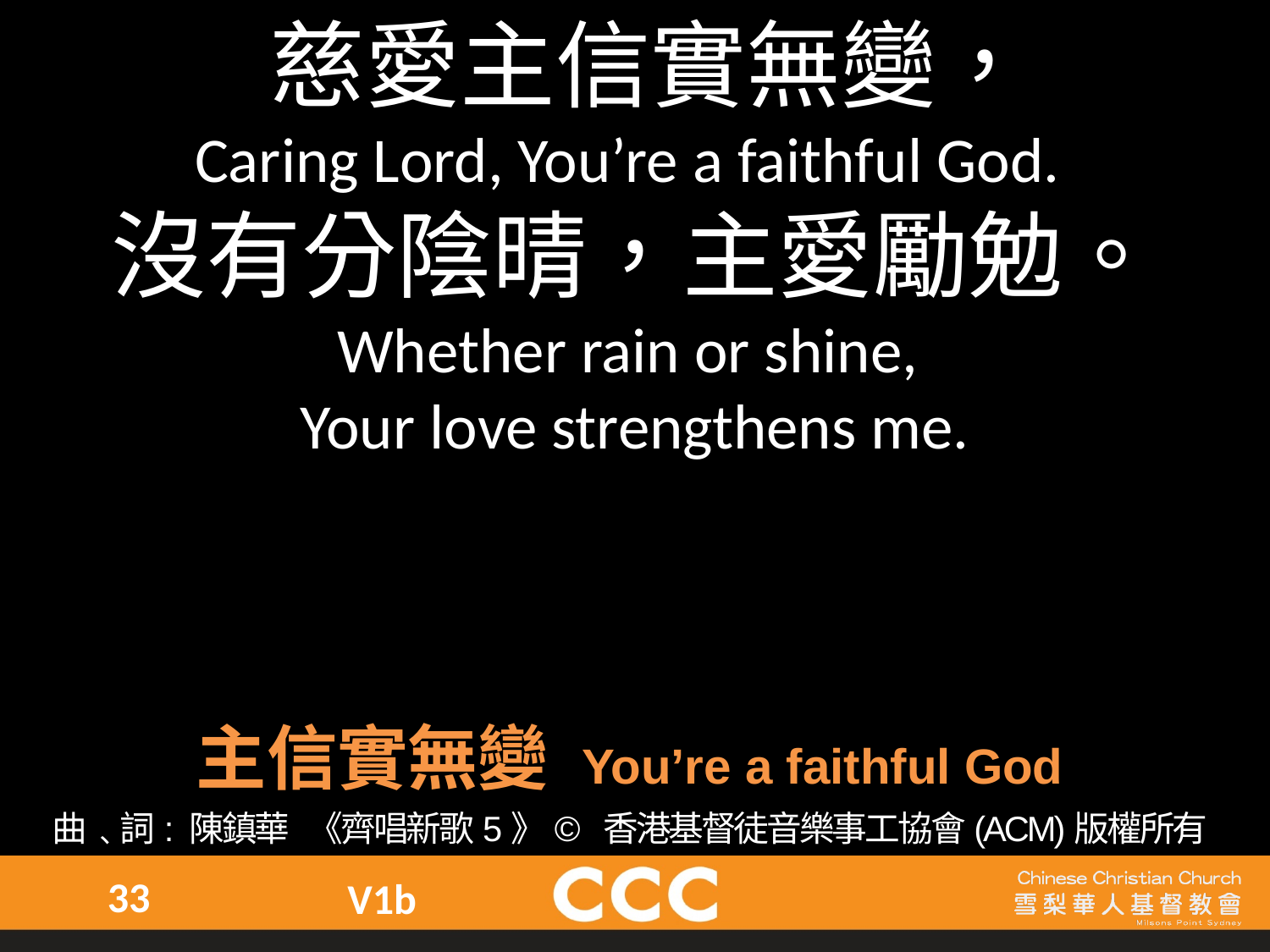

來慈愛主信實無變，
Caring Lord, You’re a faithful God.
沒有分陰晴，主愛勵勉。
Whether rain or shine,
Your love strengthens me.

主信實無變 You’re a faithful God
曲﹑詞: 陳鎮華    《齊唱新歌5》©  香港基督徒音樂事工協會(ACM)版權所有
33
V1b